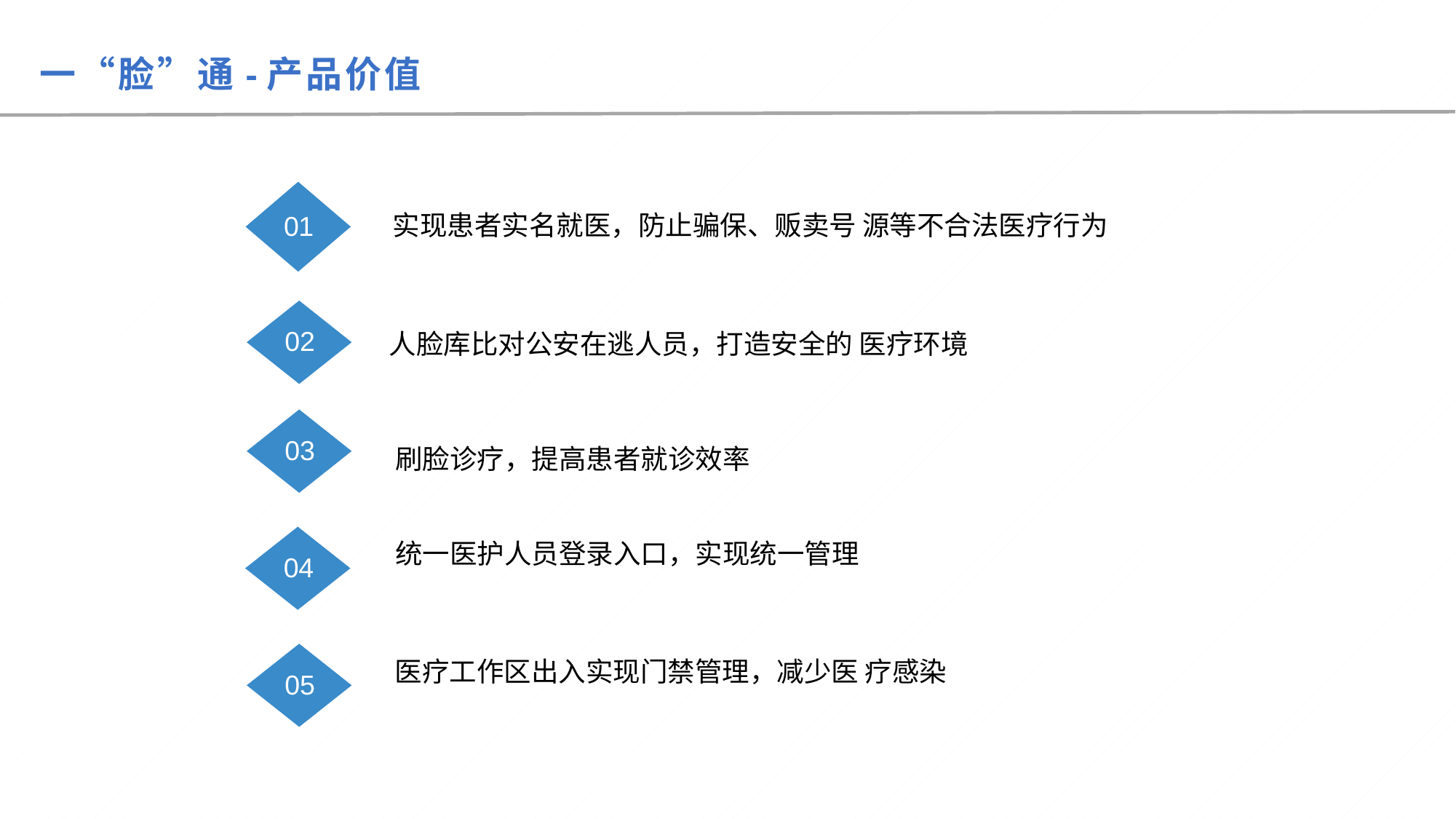

# 一“脸”通-产品价值

实现患者实名就医，防止骗保、贩卖号 源等不合法医疗行为
01

02
人脸库比对公安在逃人员，打造安全的 医疗环境

03
刷脸诊疗，提高患者就诊效率

统一医护人员登录入口，实现统一管理
04

医疗工作区出入实现门禁管理，减少医 疗感染
05